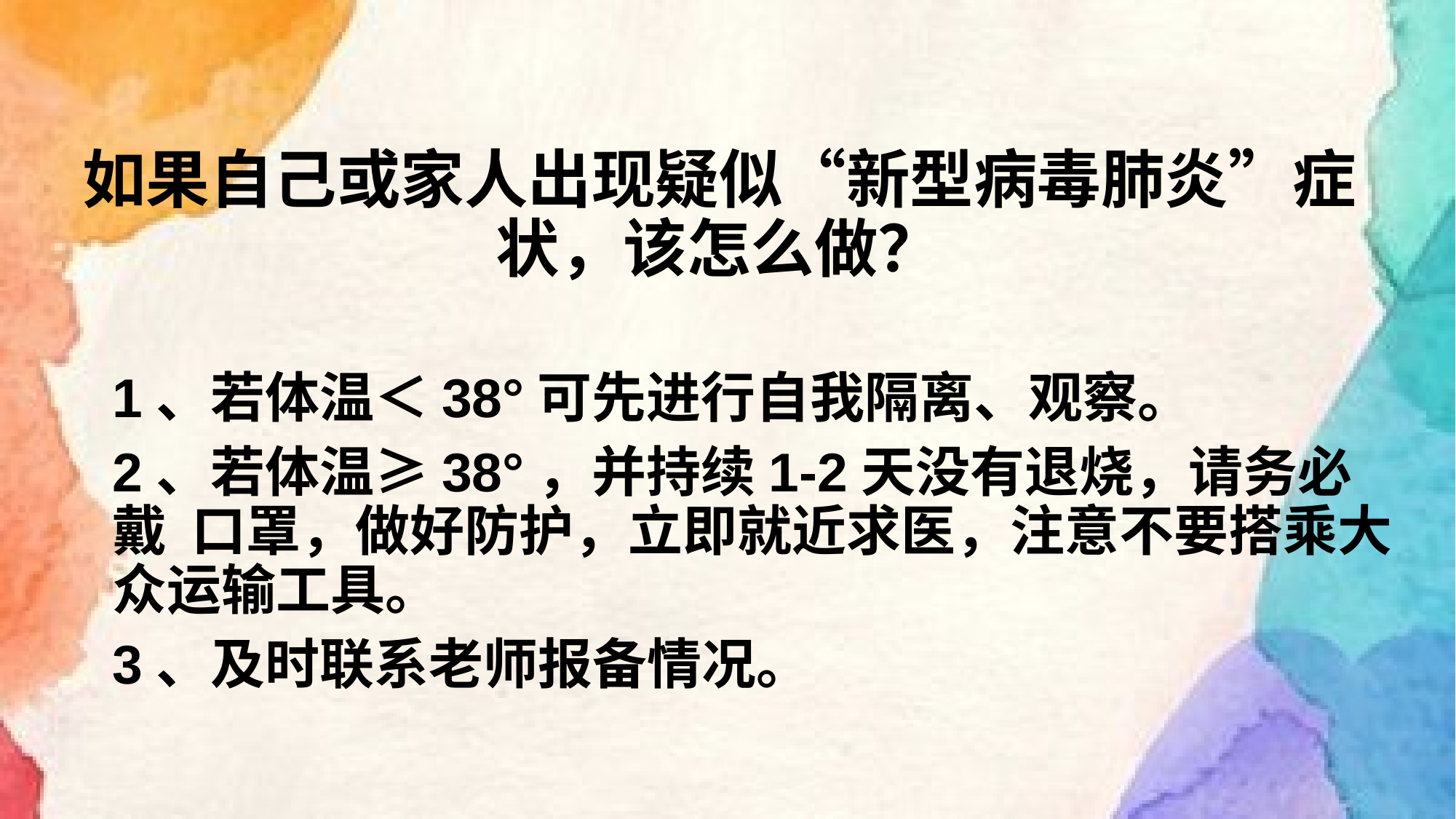

# 如果自己或家人出现疑似“新型病毒肺炎”症状，该怎么做？
1、若体温＜38°可先进行自我隔离、观察。
2、若体温≥38°，并持续1-2天没有退烧，请务必戴  口罩，做好防护，立即就近求医，注意不要搭乘大众运输工具。
3、及时联系老师报备情况。